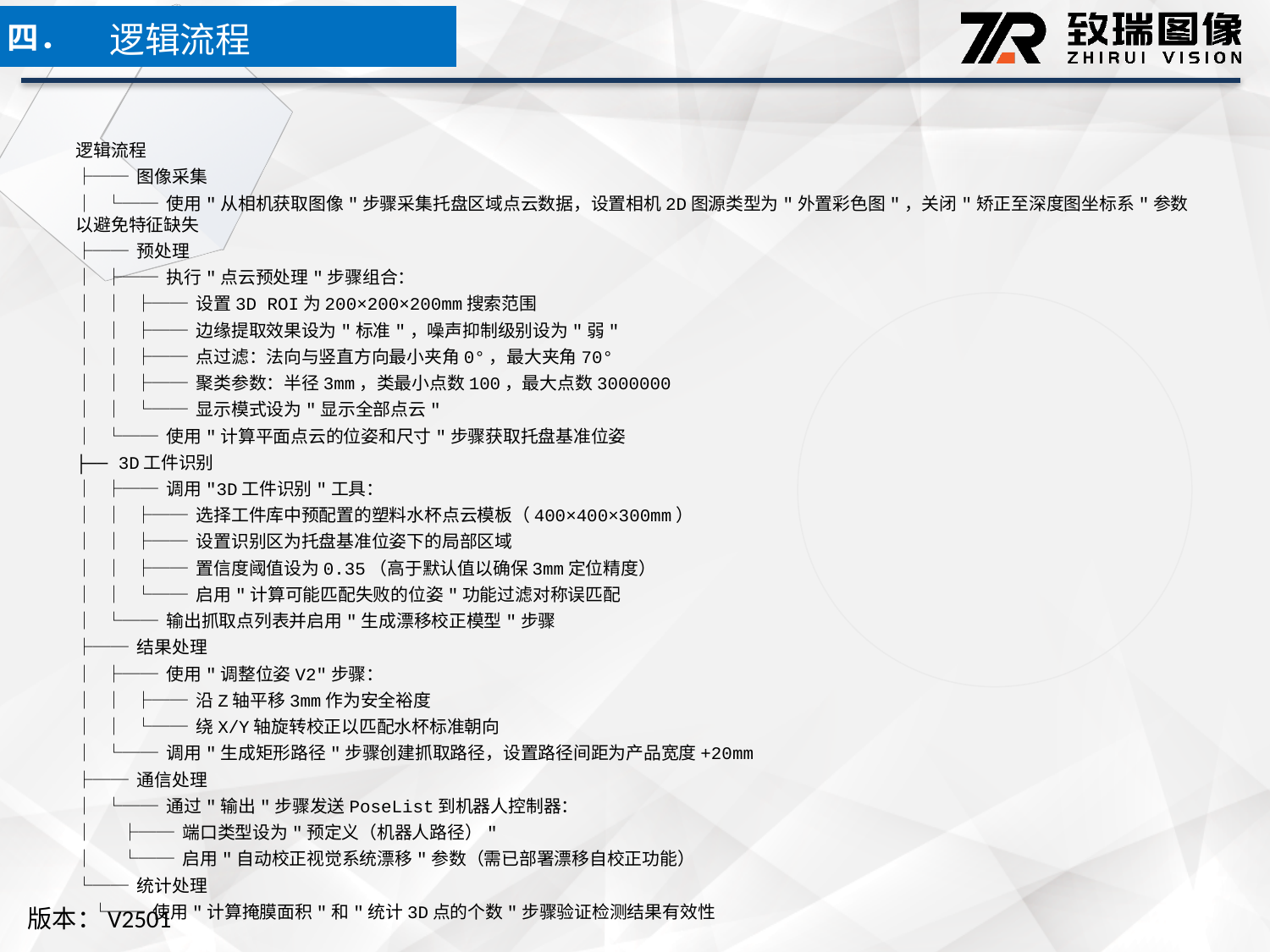

逻辑流程
四．

逻辑流程
├── 图像采集
│   └── 使用"从相机获取图像"步骤采集托盘区域点云数据，设置相机2D图源类型为"外置彩色图"，关闭"矫正至深度图坐标系"参数以避免特征缺失
├── 预处理
│   ├── 执行"点云预处理"步骤组合：
│   │   ├── 设置3D ROI为200×200×200mm搜索范围
│   │   ├── 边缘提取效果设为"标准"，噪声抑制级别设为"弱"
│   │   ├── 点过滤：法向与竖直方向最小夹角0°，最大夹角70°
│   │   ├── 聚类参数：半径3mm，类最小点数100，最大点数3000000
│   │   └── 显示模式设为"显示全部点云"
│   └── 使用"计算平面点云的位姿和尺寸"步骤获取托盘基准位姿
├── 3D工件识别
│   ├── 调用"3D工件识别"工具：
│   │   ├── 选择工件库中预配置的塑料水杯点云模板（400×400×300mm）
│   │   ├── 设置识别区为托盘基准位姿下的局部区域
│   │   ├── 置信度阈值设为0.35（高于默认值以确保3mm定位精度）
│   │   └── 启用"计算可能匹配失败的位姿"功能过滤对称误匹配
│   └── 输出抓取点列表并启用"生成漂移校正模型"步骤
├── 结果处理
│   ├── 使用"调整位姿V2"步骤：
│   │   ├── 沿Z轴平移3mm作为安全裕度
│   │   └── 绕X/Y轴旋转校正以匹配水杯标准朝向
│   └── 调用"生成矩形路径"步骤创建抓取路径，设置路径间距为产品宽度+20mm
├── 通信处理
│   └── 通过"输出"步骤发送PoseList到机器人控制器：
│       ├── 端口类型设为"预定义（机器人路径）"
│       └── 启用"自动校正视觉系统漂移"参数（需已部署漂移自校正功能）
└── 统计处理
    └── 使用"计算掩膜面积"和"统计3D点的个数"步骤验证检测结果有效性